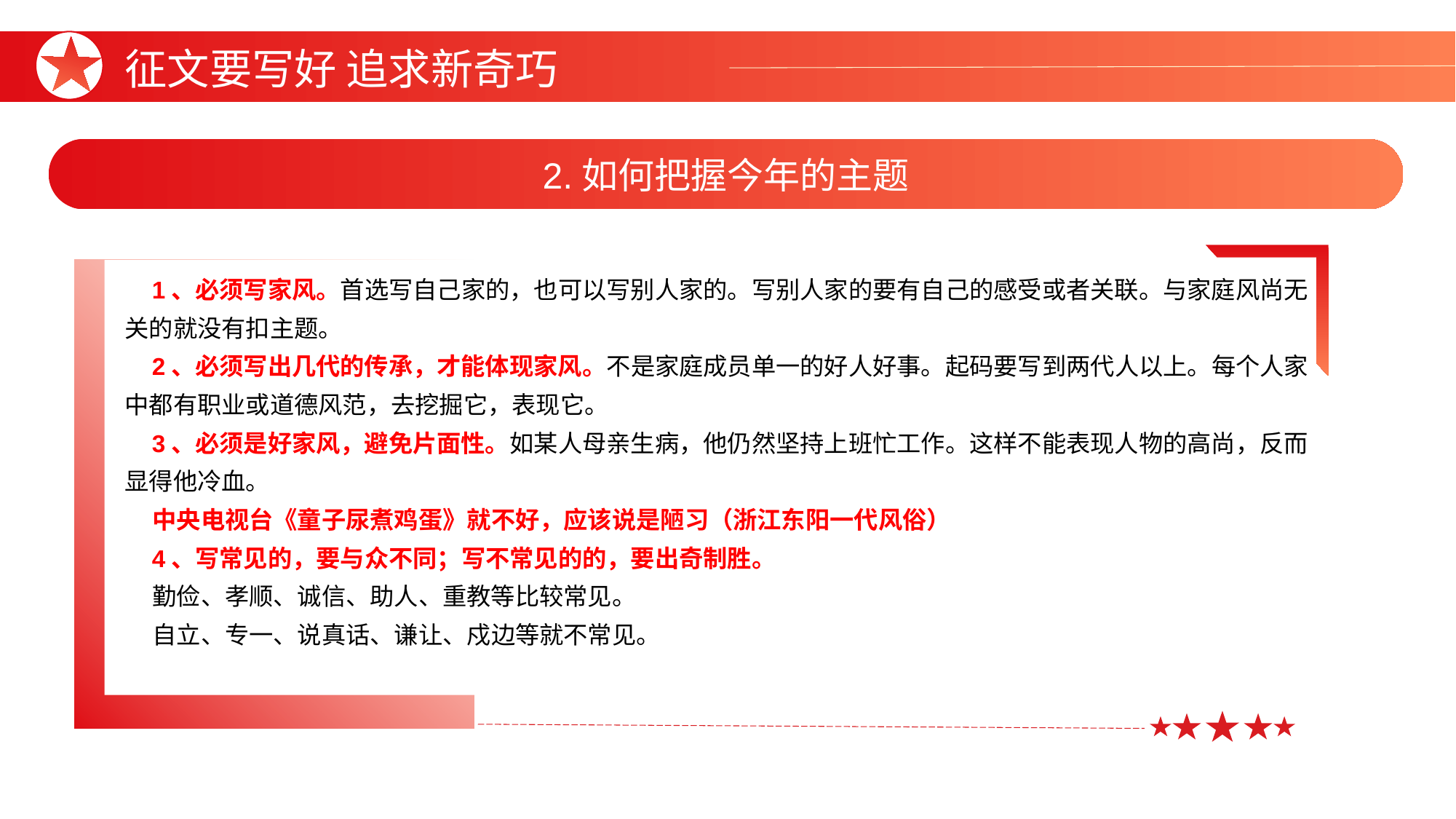

征文要写好 追求新奇巧
2.如何把握今年的主题

    1、必须写家风。首选写自己家的，也可以写别人家的。写别人家的要有自己的感受或者关联。与家庭风尚无关的就没有扣主题。
    2、必须写出几代的传承，才能体现家风。不是家庭成员单一的好人好事。起码要写到两代人以上。每个人家中都有职业或道德风范，去挖掘它，表现它。
    3、必须是好家风，避免片面性。如某人母亲生病，他仍然坚持上班忙工作。这样不能表现人物的高尚，反而显得他冷血。
    中央电视台《童子尿煮鸡蛋》就不好，应该说是陋习（浙江东阳一代风俗）
    4、写常见的，要与众不同；写不常见的的，要出奇制胜。
    勤俭、孝顺、诚信、助人、重教等比较常见。
    自立、专一、说真话、谦让、戍边等就不常见。